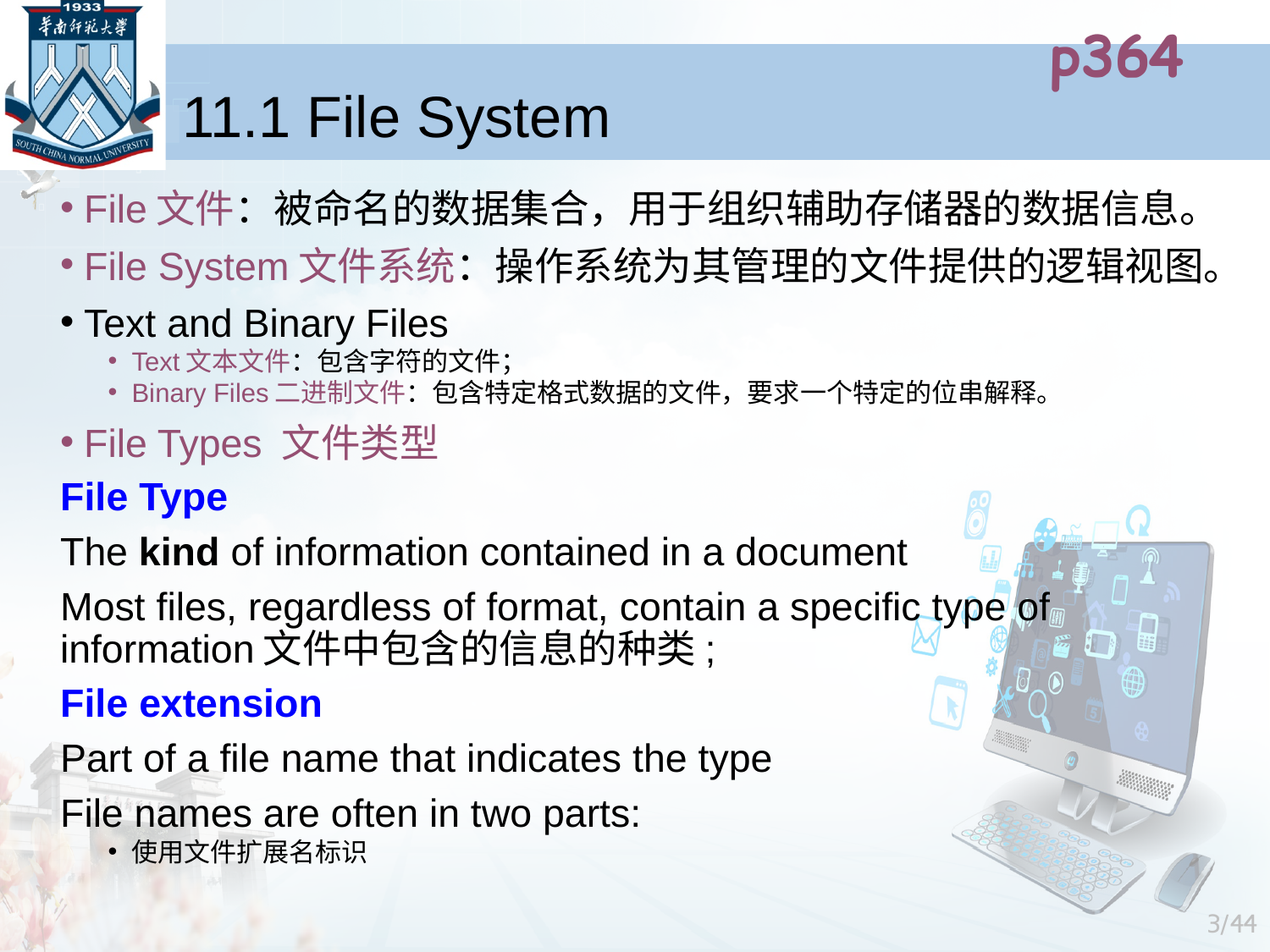

p364
# 11.1 File System
File文件：被命名的数据集合，用于组织辅助存储器的数据信息。
File System文件系统：操作系统为其管理的文件提供的逻辑视图。
Text and Binary Files
Text文本文件：包含字符的文件；
Binary Files二进制文件：包含特定格式数据的文件，要求一个特定的位串解释。
File Types 文件类型
File Type
The kind of information contained in a document
Most files, regardless of format, contain a specific type of information文件中包含的信息的种类;
File extension
Part of a file name that indicates the type
File names are often in two parts:
使用文件扩展名标识
3/44